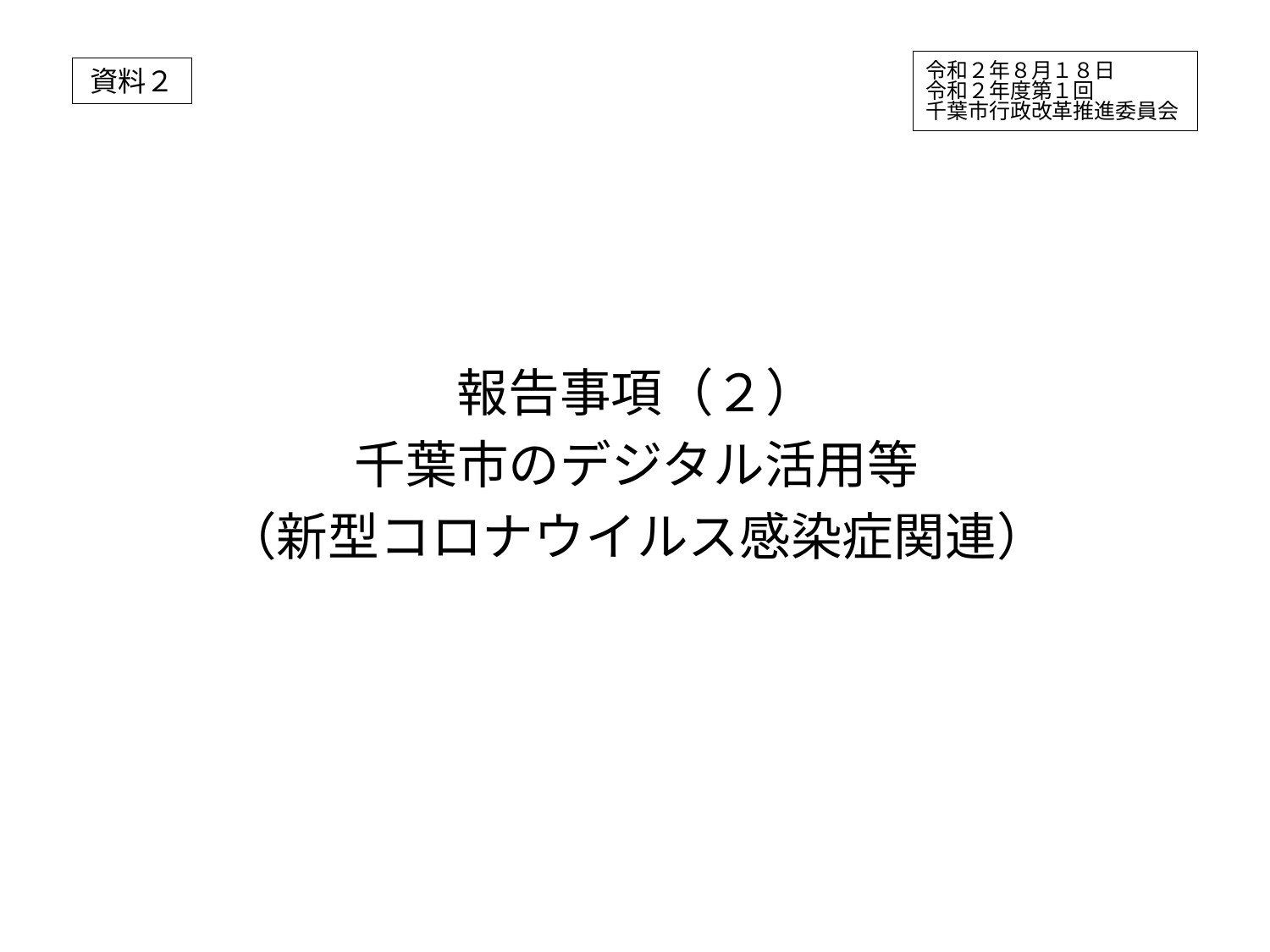

令和２年８月１８日
令和２年度第１回
千葉市行政改革推進委員会
資料２
報告事項（２）
千葉市のデジタル活用等
（新型コロナウイルス感染症関連）